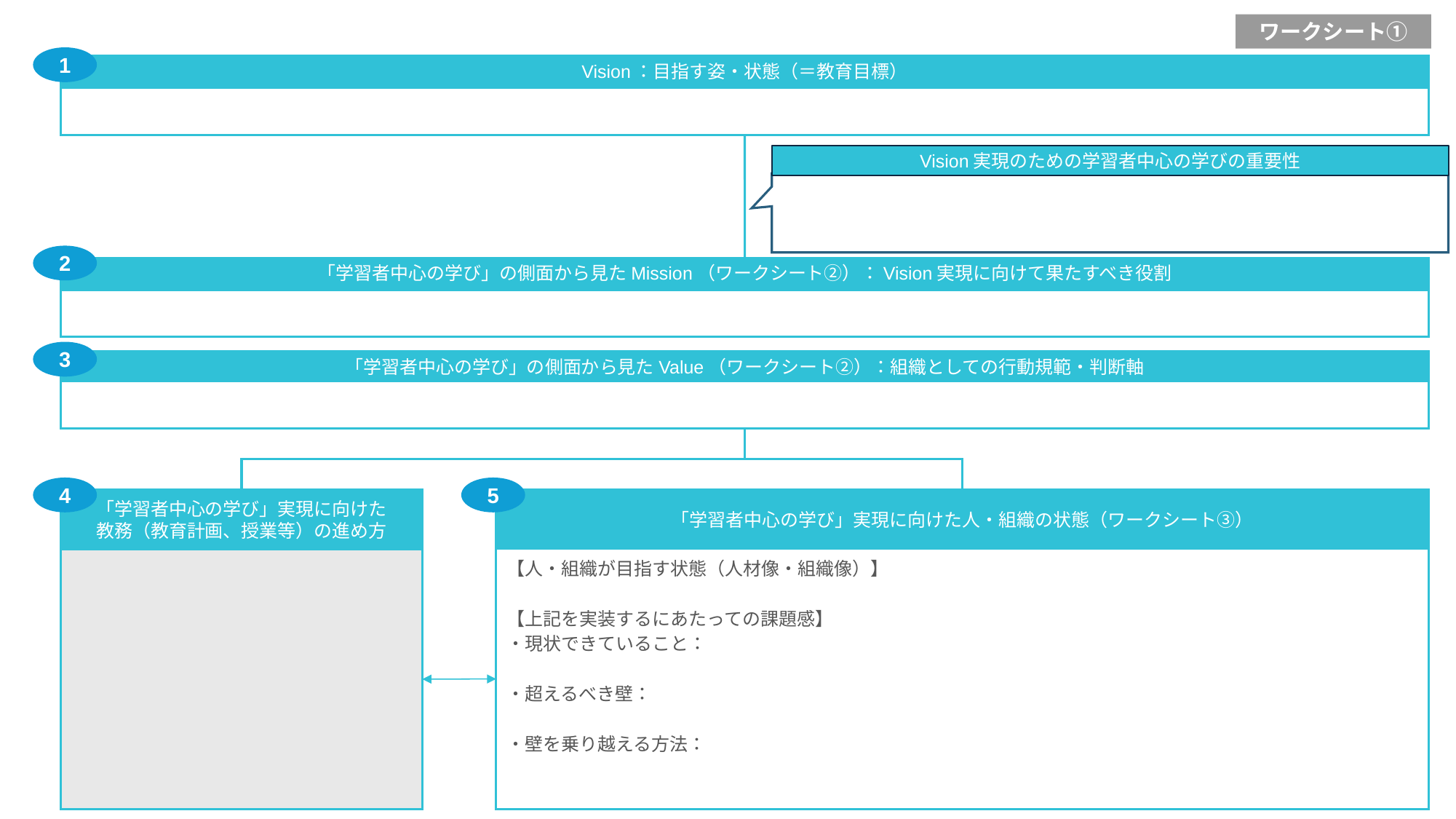

ワークシート①
1
Vision：目指す姿・状態（＝教育目標）

Vision実現のための学習者中心の学びの重要性

2
「学習者中心の学び」の側面から見たMission（ワークシート②）：Vision実現に向けて果たすべき役割

3
「学習者中心の学び」の側面から見たValue（ワークシート②）：組織としての行動規範・判断軸

4
5
「学習者中心の学び」実現に向けた人・組織の状態（ワークシート③）
【人・組織が目指す状態（人材像・組織像）】

【上記を実装するにあたっての課題感】
・現状できていること：

・超えるべき壁：

・壁を乗り越える方法：
「学習者中心の学び」実現に向けた
教務（教育計画、授業等）の進め方